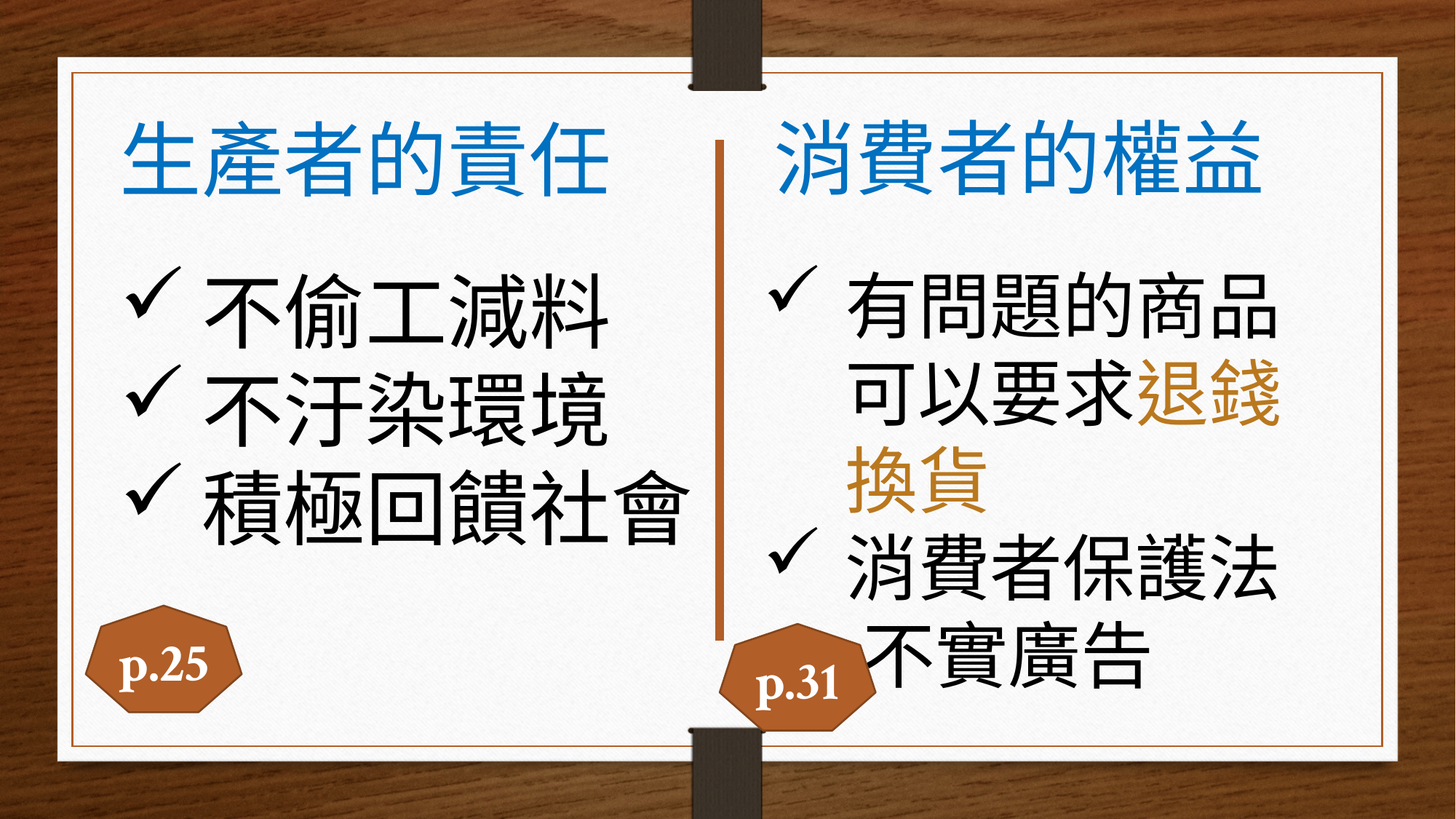

消費者的權益
生產者的責任
不偷工減料
不汙染環境
積極回饋社會
有問題的商品可以要求退錢換貨
消費者保護法
     不實廣告
p.25
p.31